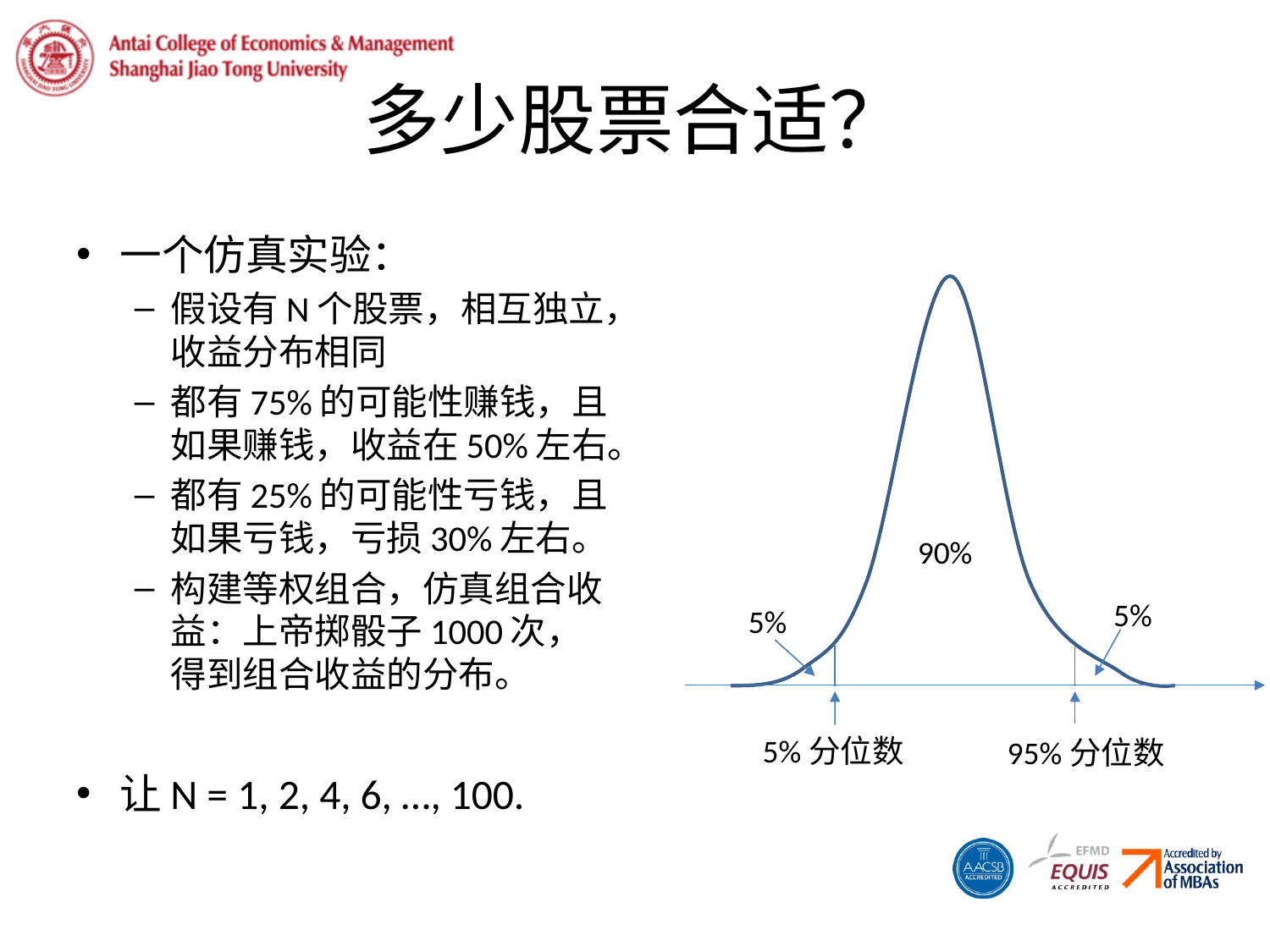

# 多少股票合适？
一个仿真实验：
假设有N个股票，相互独立，收益分布相同
都有75%的可能性赚钱，且如果赚钱，收益在50%左右。
都有25%的可能性亏钱，且如果亏钱，亏损30%左右。
构建等权组合，仿真组合收益：上帝掷骰子1000次，得到组合收益的分布。

让N = 1, 2, 4, 6, …, 100.

90%
5%
5%
5%分位数
95%分位数